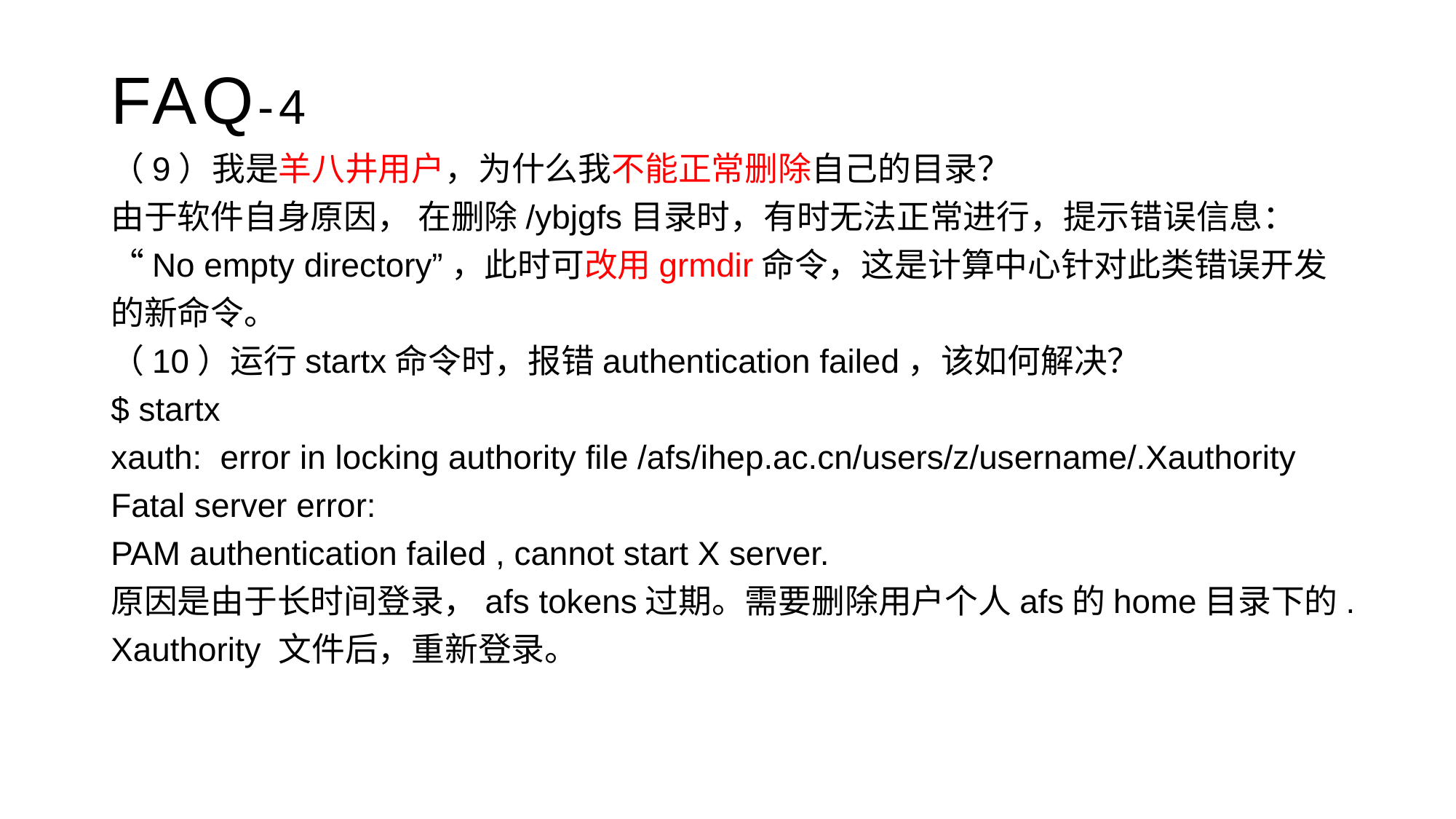

# FAQ-4
（9）我是羊八井用户，为什么我不能正常删除自己的目录？
由于软件自身原因， 在删除/ybjgfs目录时，有时无法正常进行，提示错误信息：“No empty directory”，此时可改用grmdir命令，这是计算中心针对此类错误开发的新命令。
（10）运行startx命令时，报错authentication failed，该如何解决？
$ startx
xauth:  error in locking authority file /afs/ihep.ac.cn/users/z/username/.Xauthority
Fatal server error:
PAM authentication failed , cannot start X server.
原因是由于长时间登录，afs tokens过期。需要删除用户个人afs的home目录下的.Xauthority 文件后，重新登录。